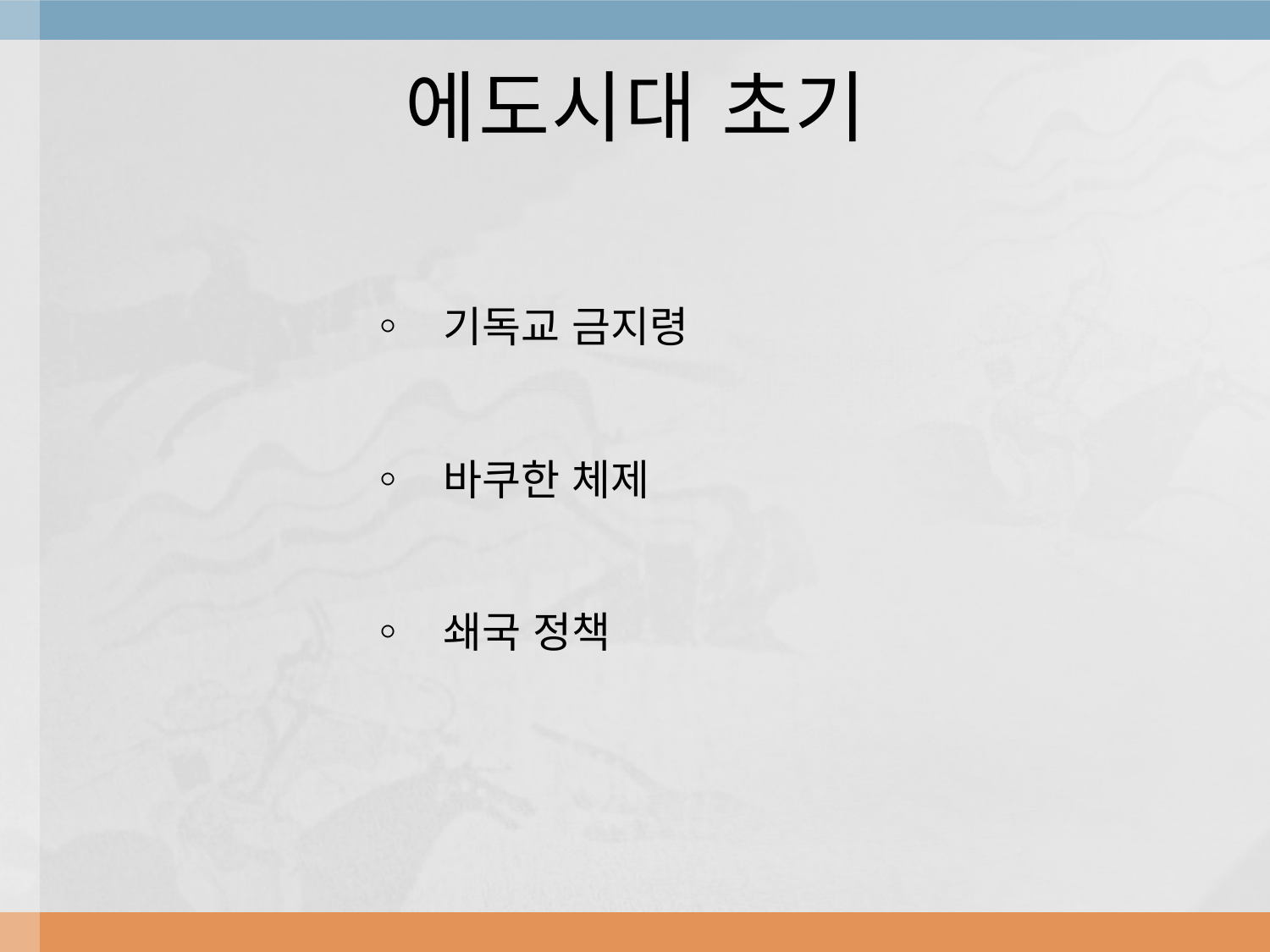

# 에도시대 초기
◦  기독교 금지령

◦  바쿠한 체제

◦  쇄국 정책